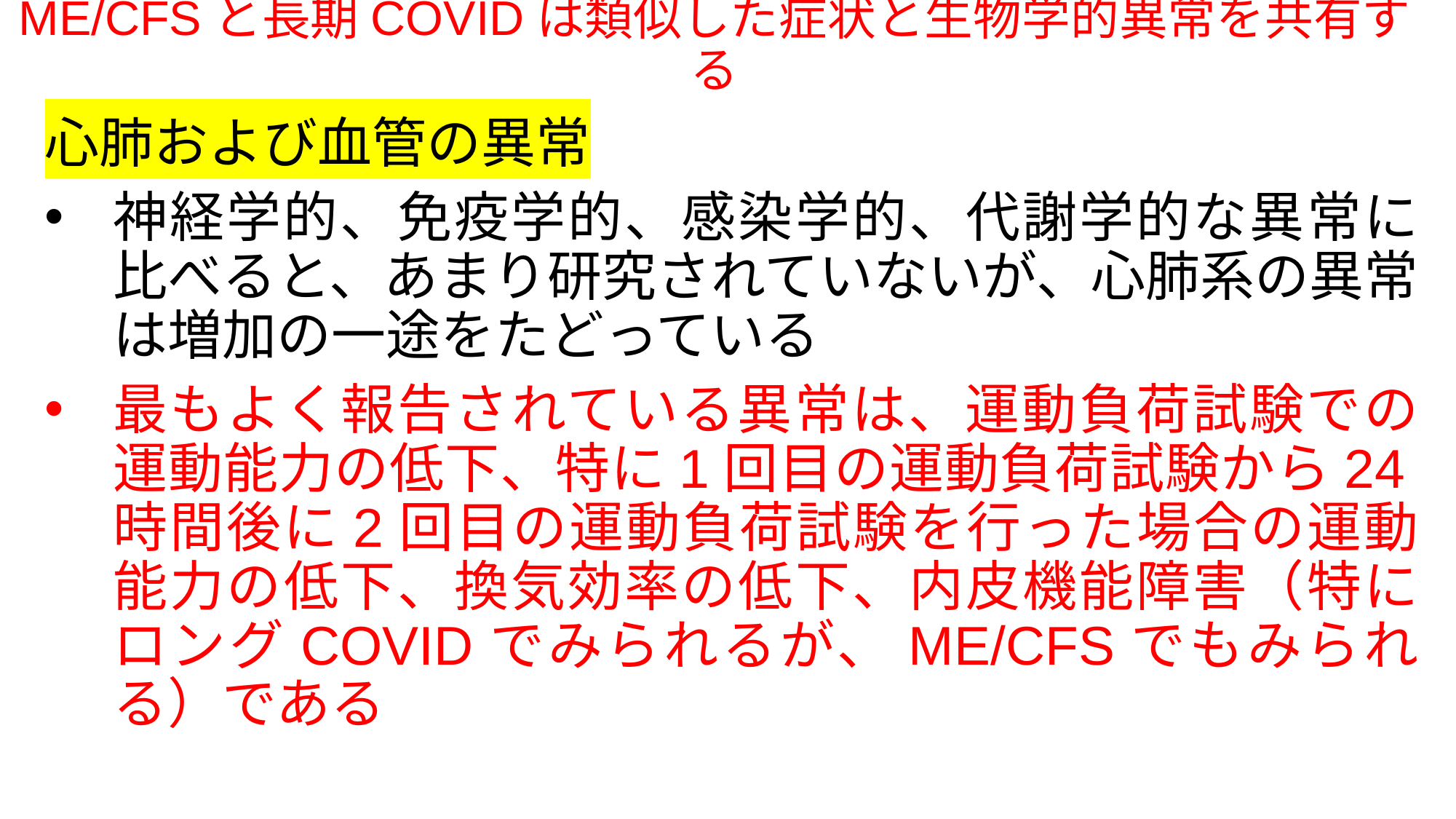

# ME/CFSと長期COVIDは類似した症状と生物学的異常を共有する
心肺および血管の異常
神経学的、免疫学的、感染学的、代謝学的な異常に比べると、あまり研究されていないが、心肺系の異常は増加の一途をたどっている
最もよく報告されている異常は、運動負荷試験での運動能力の低下、特に1回目の運動負荷試験から24時間後に2回目の運動負荷試験を行った場合の運動能力の低下、換気効率の低下、内皮機能障害（特にロングCOVIDでみられるが、ME/CFSでもみられる）である